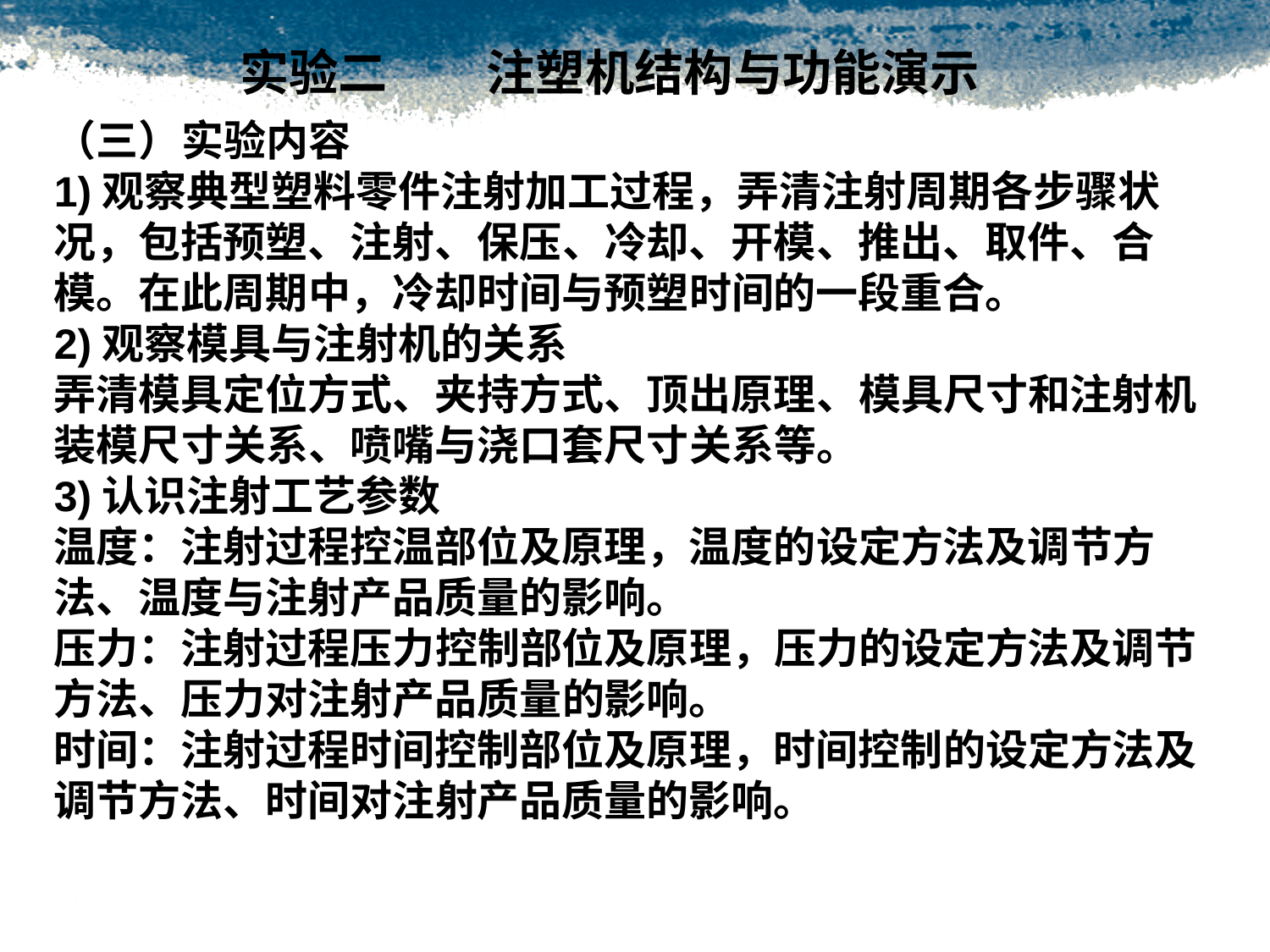

实验二　　注塑机结构与功能演示
（三）实验内容1)观察典型塑料零件注射加工过程，弄清注射周期各步骤状况，包括预塑、注射、保压、冷却、开模、推出、取件、合模。在此周期中，冷却时间与预塑时间的一段重合。2)观察模具与注射机的关系弄清模具定位方式、夹持方式、顶出原理、模具尺寸和注射机装模尺寸关系、喷嘴与浇口套尺寸关系等。3)认识注射工艺参数温度：注射过程控温部位及原理，温度的设定方法及调节方法、温度与注射产品质量的影响。压力：注射过程压力控制部位及原理，压力的设定方法及调节方法、压力对注射产品质量的影响。时间：注射过程时间控制部位及原理，时间控制的设定方法及调节方法、时间对注射产品质量的影响。